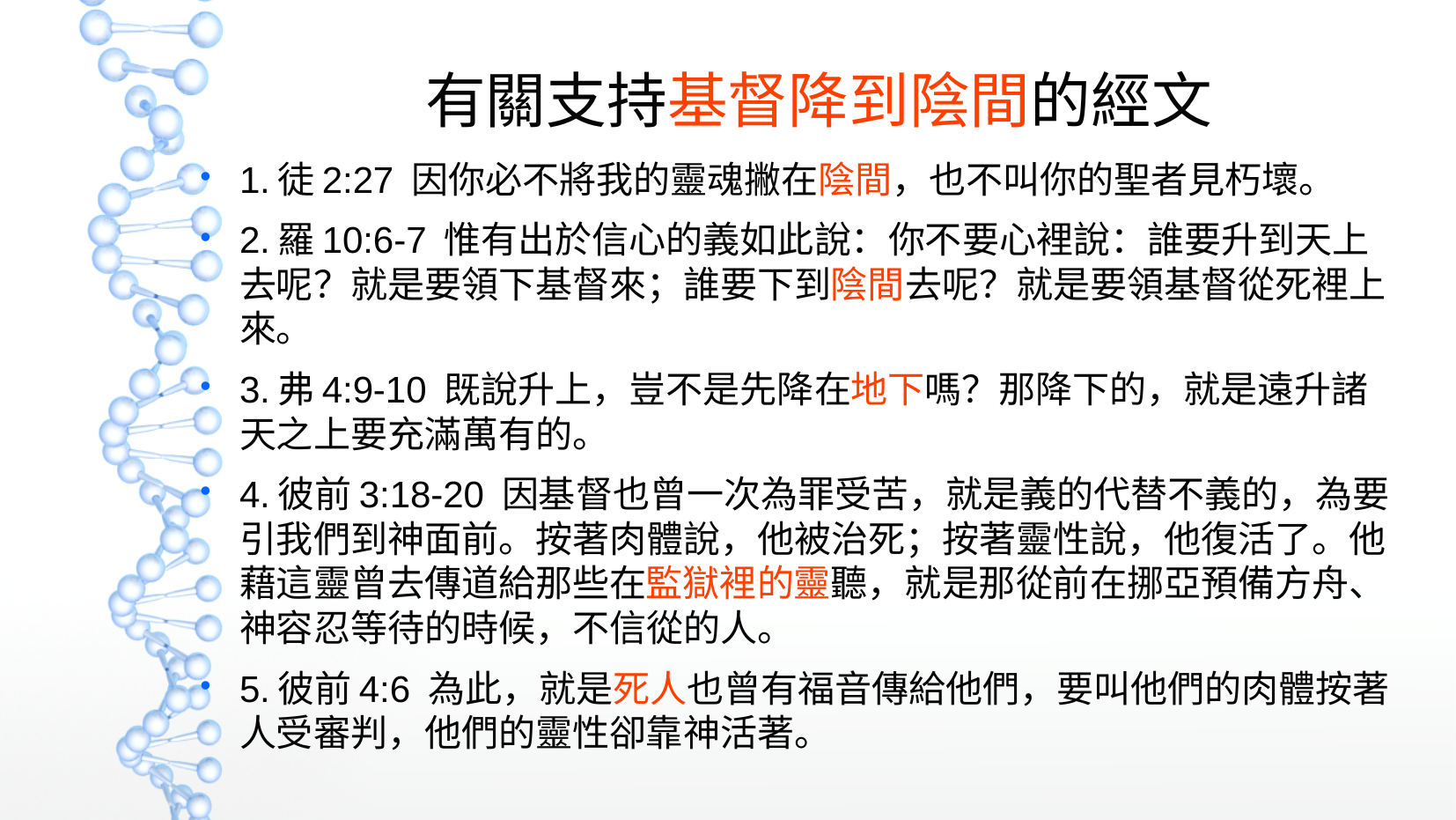

有關支持基督降到陰間的經文
1.徒2:27 因你必不將我的靈魂撇在陰間，也不叫你的聖者見朽壞。
2.羅10:6-7 惟有出於信心的義如此說：你不要心裡說：誰要升到天上去呢？就是要領下基督來；誰要下到陰間去呢？就是要領基督從死裡上來。
3.弗4:9-10 既說升上，豈不是先降在地下嗎？那降下的，就是遠升諸天之上要充滿萬有的。
4.彼前3:18-20 因基督也曾一次為罪受苦，就是義的代替不義的，為要引我們到神面前。按著肉體說，他被治死；按著靈性說，他復活了。他藉這靈曾去傳道給那些在監獄裡的靈聽，就是那從前在挪亞預備方舟、神容忍等待的時候，不信從的人。
5.彼前4:6 為此，就是死人也曾有福音傳給他們，要叫他們的肉體按著人受審判，他們的靈性卻靠神活著。